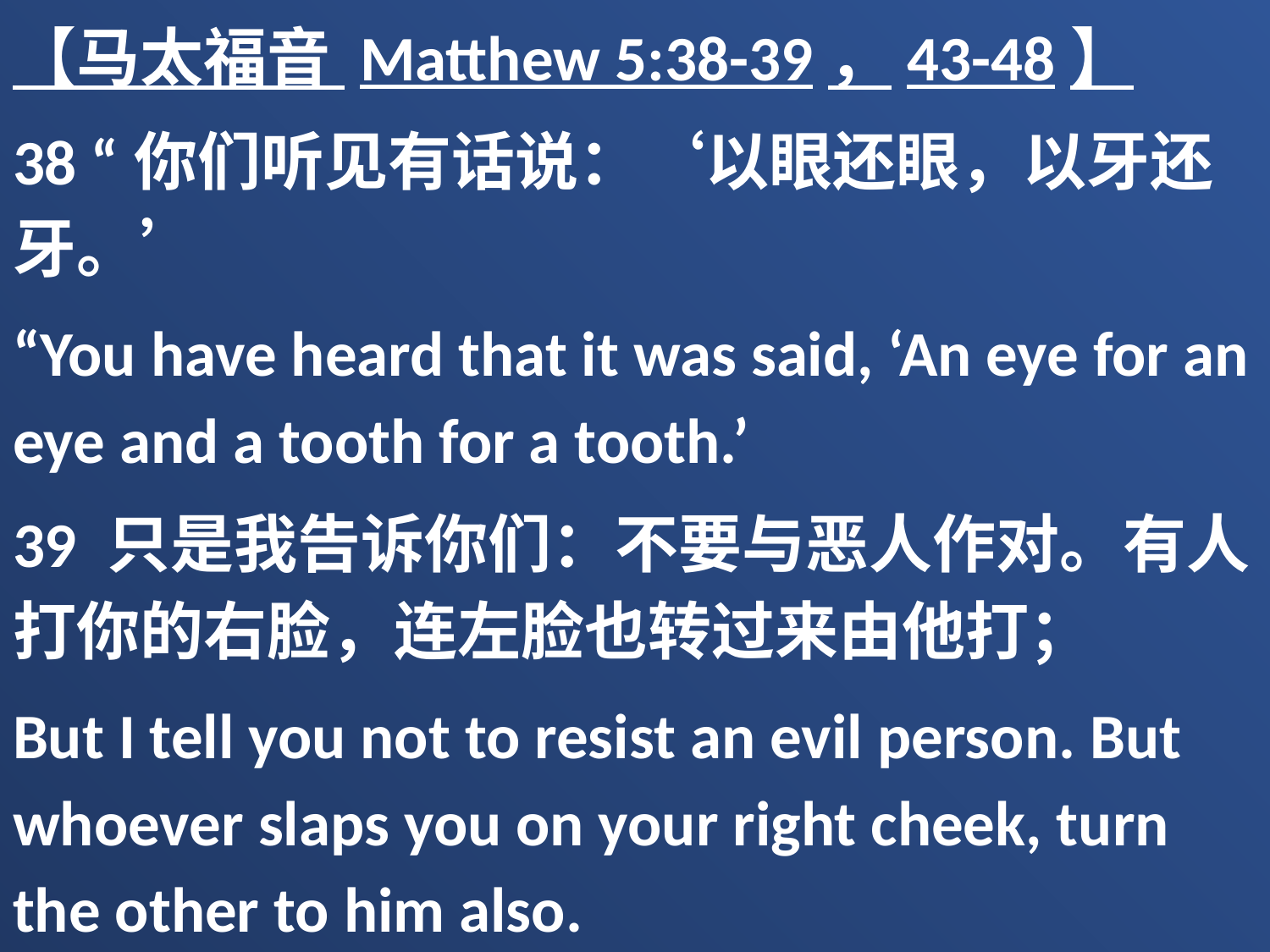

【马太福音 Matthew 5:38-39，43-48】
38 “你们听见有话说：‘以眼还眼，以牙还牙。’
“You have heard that it was said, ‘An eye for an eye and a tooth for a tooth.’
39 只是我告诉你们：不要与恶人作对。有人打你的右脸，连左脸也转过来由他打；
But I tell you not to resist an evil person. But whoever slaps you on your right cheek, turn the other to him also.